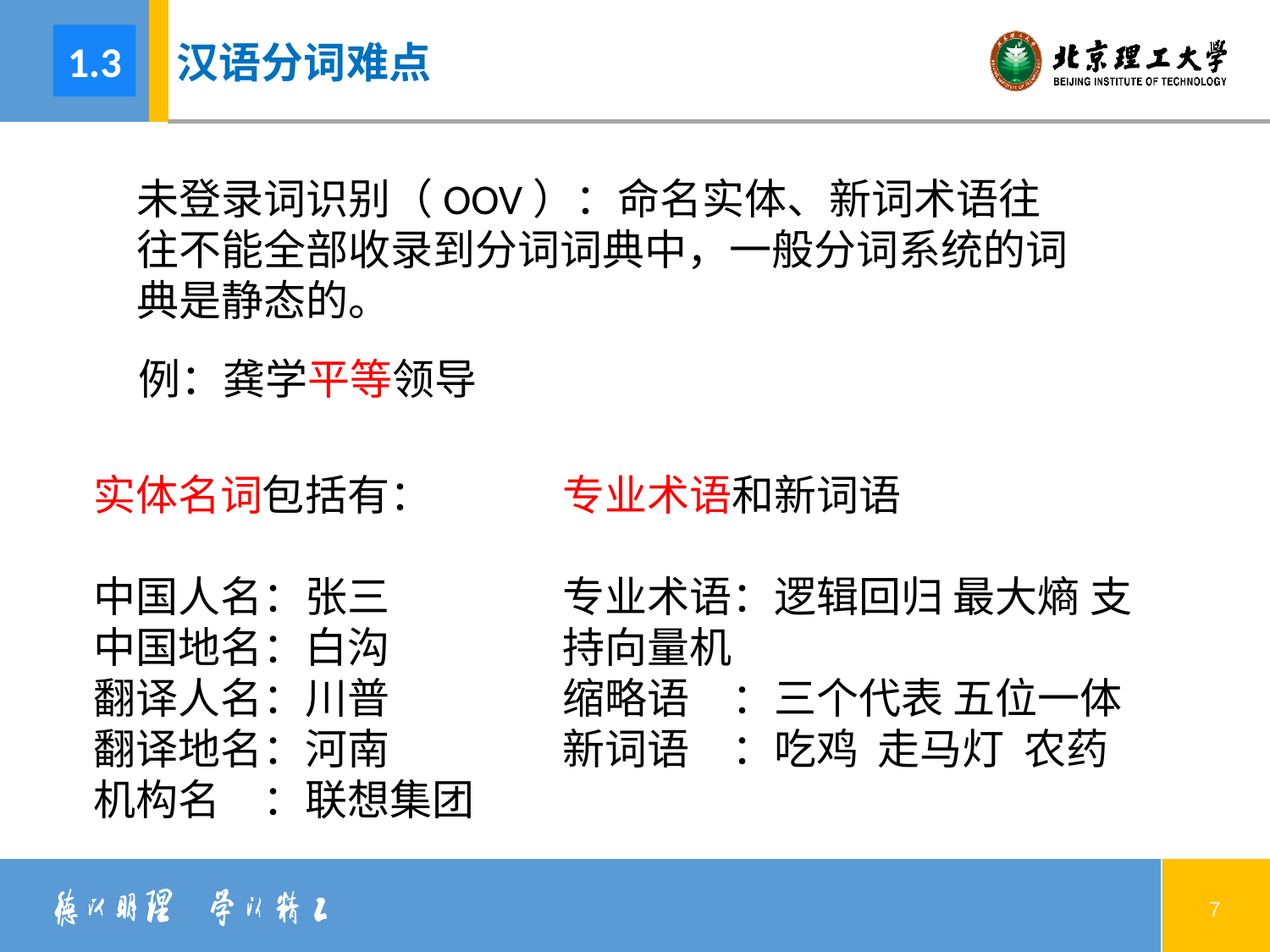

1.3
汉语分词难点
未登录词识别（OOV）：命名实体、新词术语往往不能全部收录到分词词典中，一般分词系统的词典是静态的。
例：龚学平等领导
实体名词包括有：

中国人名：张三
中国地名：白沟
翻译人名：川普
翻译地名：河南
机构名　：联想集团
专业术语和新词语

专业术语：逻辑回归 最大熵 支持向量机
缩略语　：三个代表 五位一体
新词语　：吃鸡  走马灯  农药